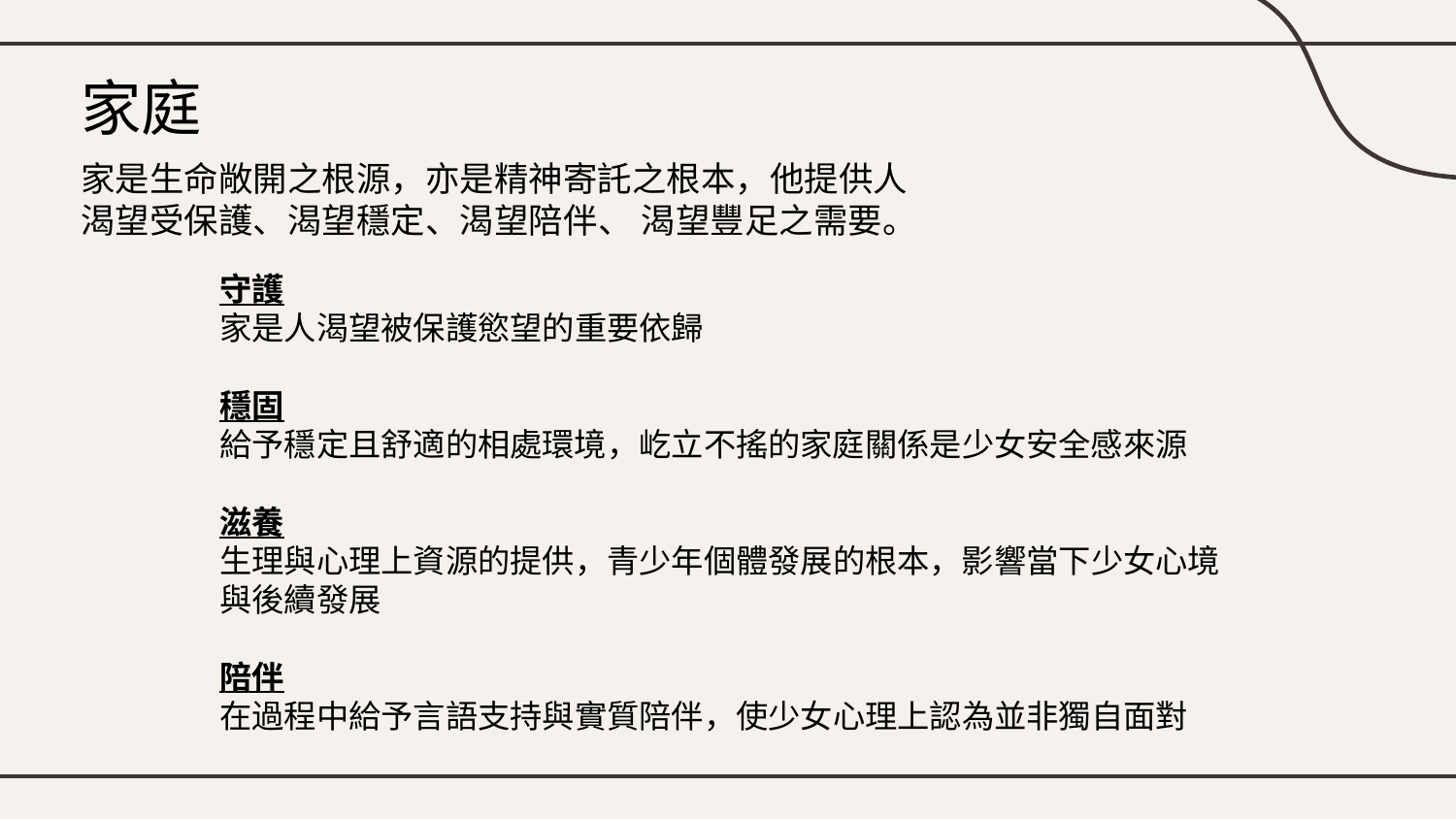

家庭
家是生命敞開之根源，亦是精神寄託之根本，他提供人渴望受保護、渴望穩定、渴望陪伴、 渴望豐足之需要。
守護
家是人渴望被保護慾望的重要依歸

穩固
給予穩定且舒適的相處環境，屹立不搖的家庭關係是少女安全感來源

滋養
生理與心理上資源的提供，青少年個體發展的根本，影響當下少女心境與後續發展

陪伴
在過程中給予言語支持與實質陪伴，使少女心理上認為並非獨自面對